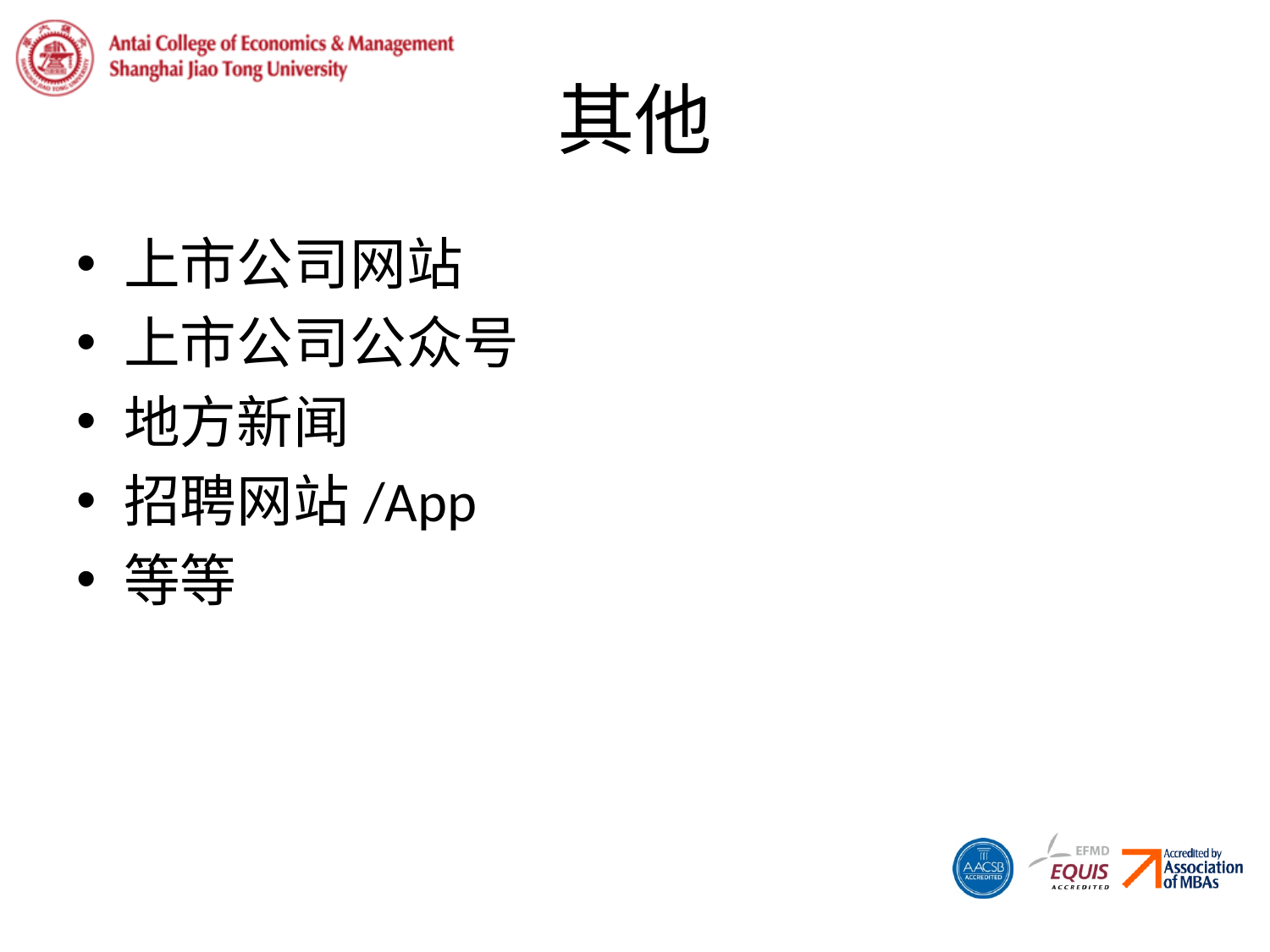

# 其他
上市公司网站
上市公司公众号
地方新闻
招聘网站/App
等等